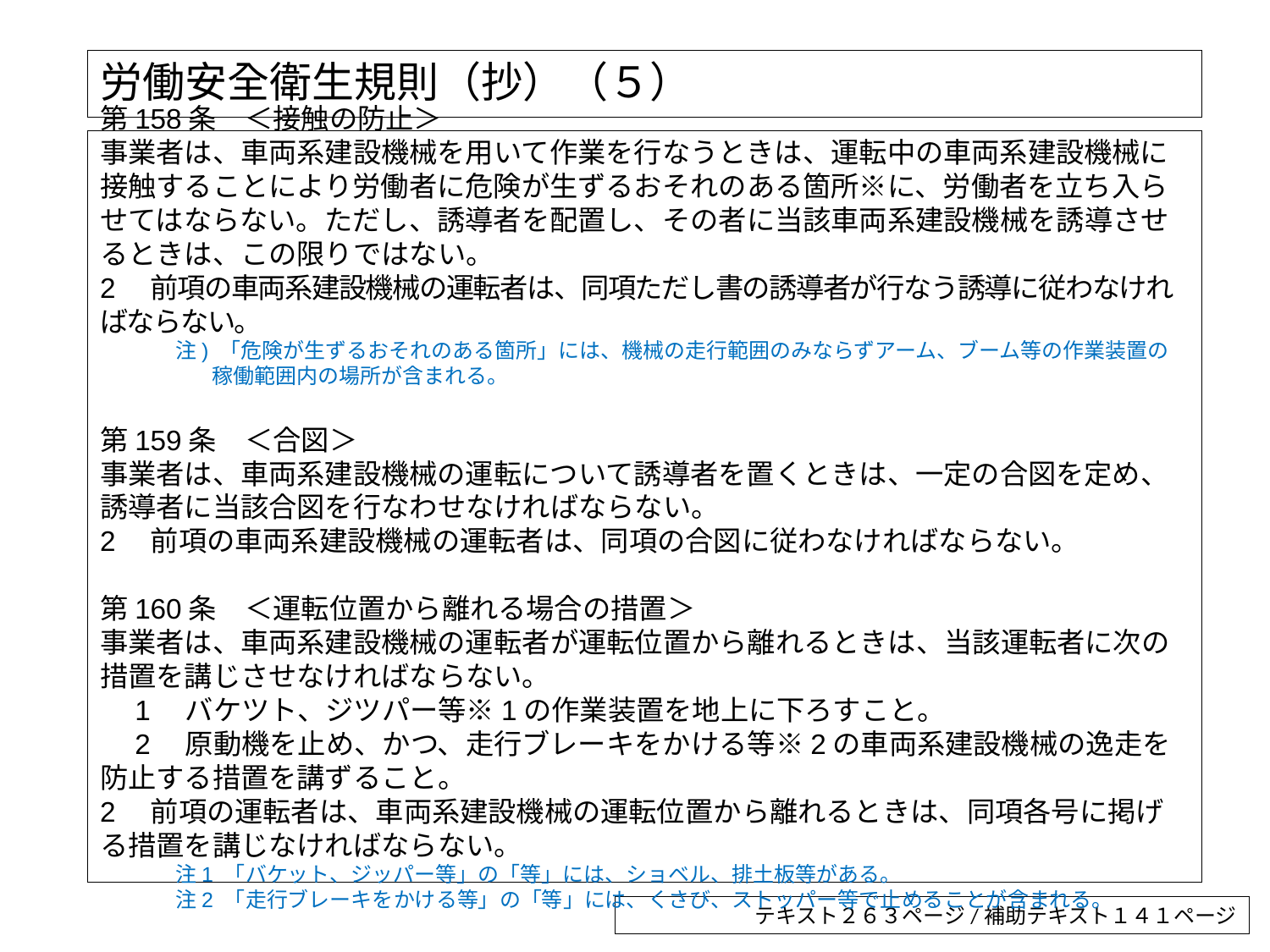

# 労働安全衛生規則（抄）（５）
第158条　＜接触の防止＞
事業者は、車両系建設機械を用いて作業を行なうときは、運転中の車両系建設機械に接触することにより労働者に危険が生ずるおそれのある箇所※に、労働者を立ち入らせてはならない。ただし、誘導者を配置し、その者に当該車両系建設機械を誘導させるときは、この限りではない。
2　前項の車両系建設機械の運転者は、同項ただし書の誘導者が行なう誘導に従わなければならない。
注) 「危険が生ずるおそれのある箇所」には、機械の走行範囲のみならずアーム、ブーム等の作業装置の稼働範囲内の場所が含まれる。

第159条　＜合図＞
事業者は、車両系建設機械の運転について誘導者を置くときは、一定の合図を定め、誘導者に当該合図を行なわせなければならない。
2　前項の車両系建設機械の運転者は、同項の合図に従わなければならない。

第160条　＜運転位置から離れる場合の措置＞
事業者は、車両系建設機械の運転者が運転位置から離れるときは、当該運転者に次の措置を講じさせなければならない。
　1　バケツト、ジツパー等※1の作業装置を地上に下ろすこと。
　2　原動機を止め、かつ、走行ブレーキをかける等※2の車両系建設機械の逸走を防止する措置を講ずること。
2　前項の運転者は、車両系建設機械の運転位置から離れるときは、同項各号に掲げる措置を講じなければならない。
注1 「バケット、ジッパー等」の「等」には、ショベル、排土板等がある。
注2 「走行ブレーキをかける等」の「等」には、くさび、ストッパー等で止めることが含まれる。
テキスト２６３ページ/補助テキスト１４１ページ